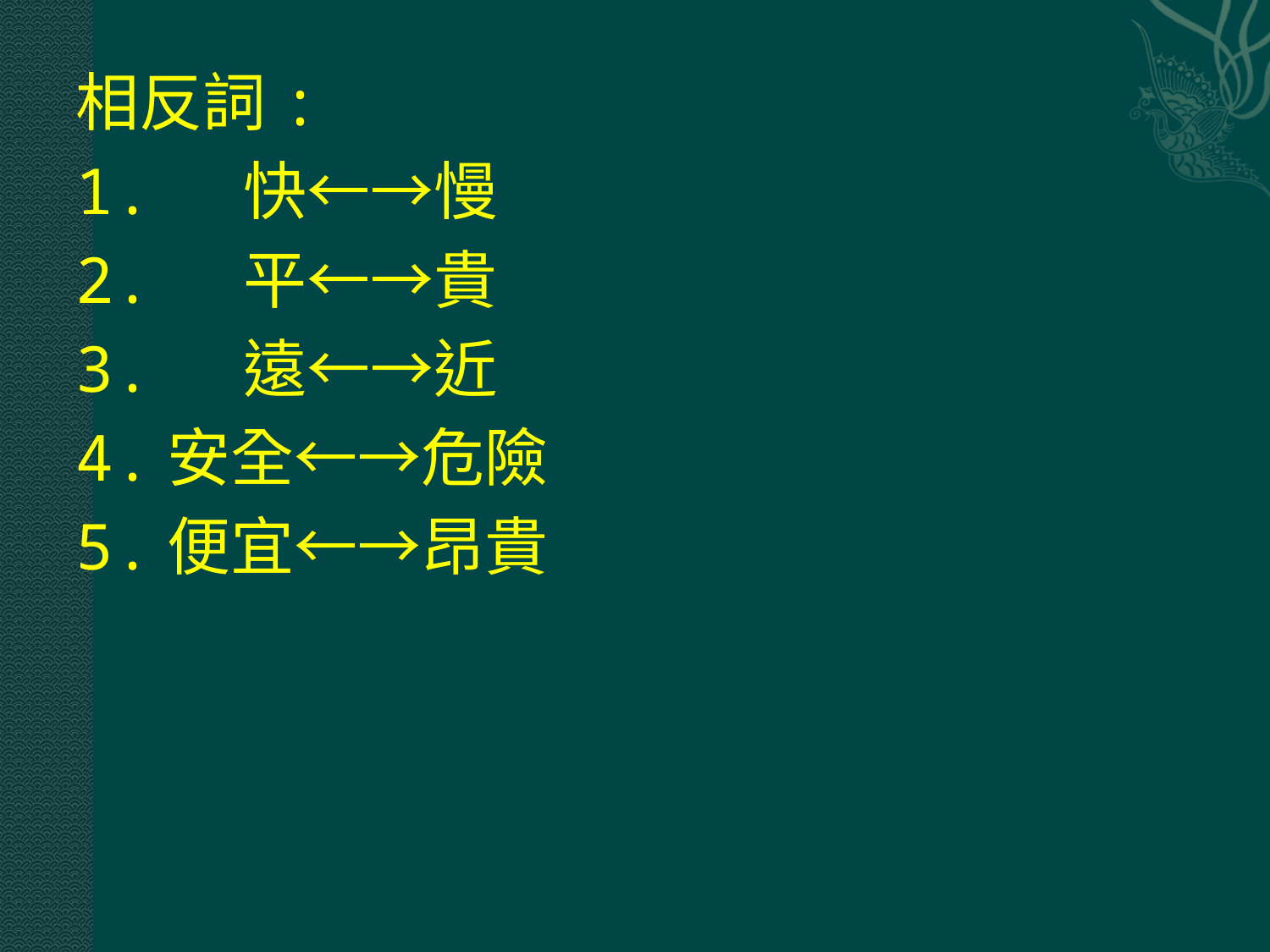

相反詞:
1.  快←→慢
2.  平←→貴
3.  遠←→近
4.安全←→危險
5.便宜←→昂貴